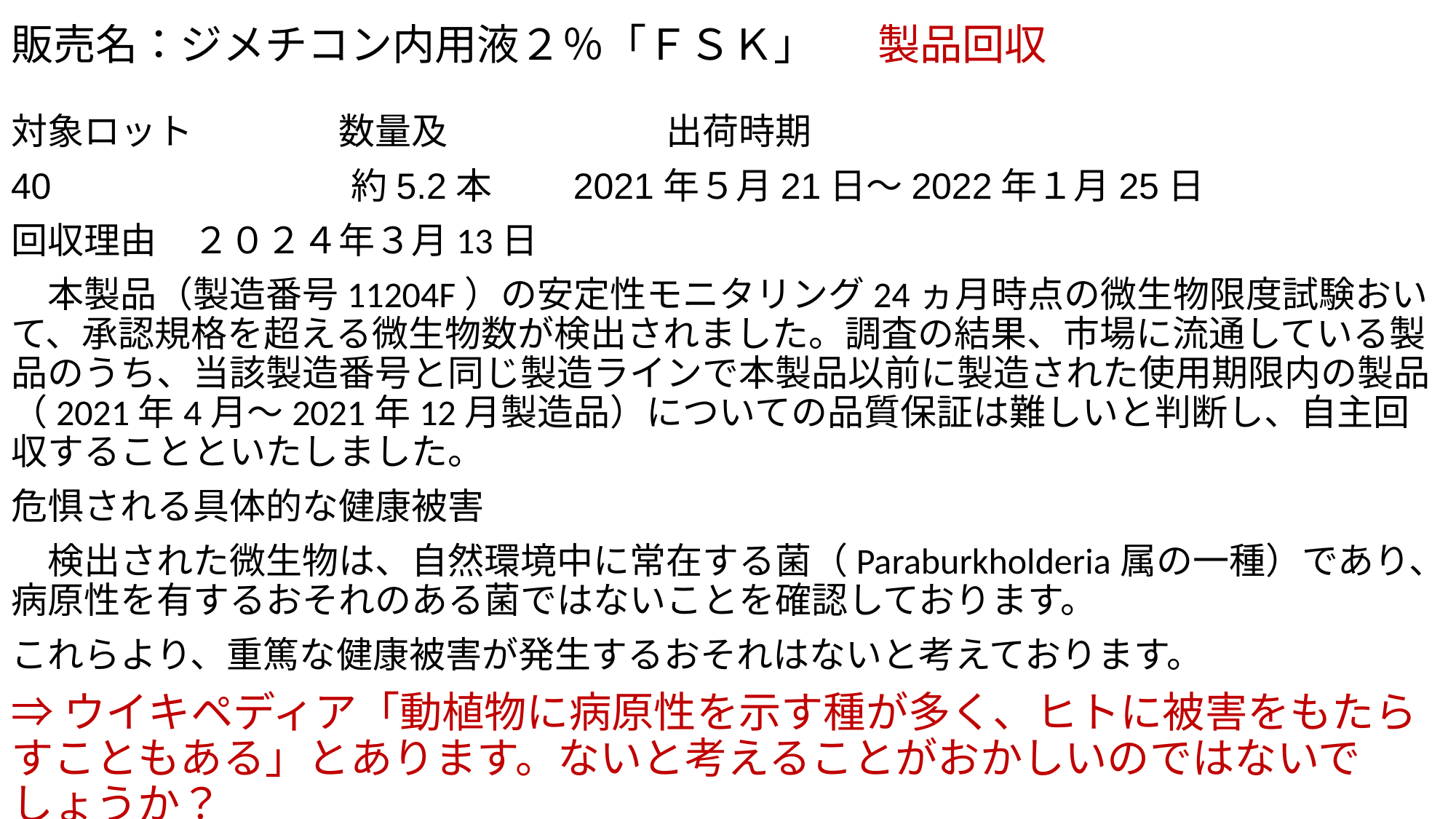

# 販売名：ジメチコン内用液２％「ＦＳＫ」 　 製品回収
対象ロット　　　　数量及　　　　　　出荷時期
40　　　　　　　　約5.2本　　2021年５月21日～2022年１月25日
回収理由　２０２４年３月13日
　本製品（製造番号11204F）の安定性モニタリング24ヵ月時点の微生物限度試験おいて、承認規格を超える微生物数が検出されました。調査の結果、市場に流通している製品のうち、当該製造番号と同じ製造ラインで本製品以前に製造された使用期限内の製品（2021年4月～2021年12月製造品）についての品質保証は難しいと判断し、自主回収することといたしました。
危惧される具体的な健康被害
　検出された微生物は、自然環境中に常在する菌（Paraburkholderia属の一種）であり、病原性を有するおそれのある菌ではないことを確認しております。
これらより、重篤な健康被害が発生するおそれはないと考えております。
⇒ウイキペディア「動植物に病原性を示す種が多く、ヒトに被害をもたらすこともある」とあります。ないと考えることがおかしいのではないでしょうか？